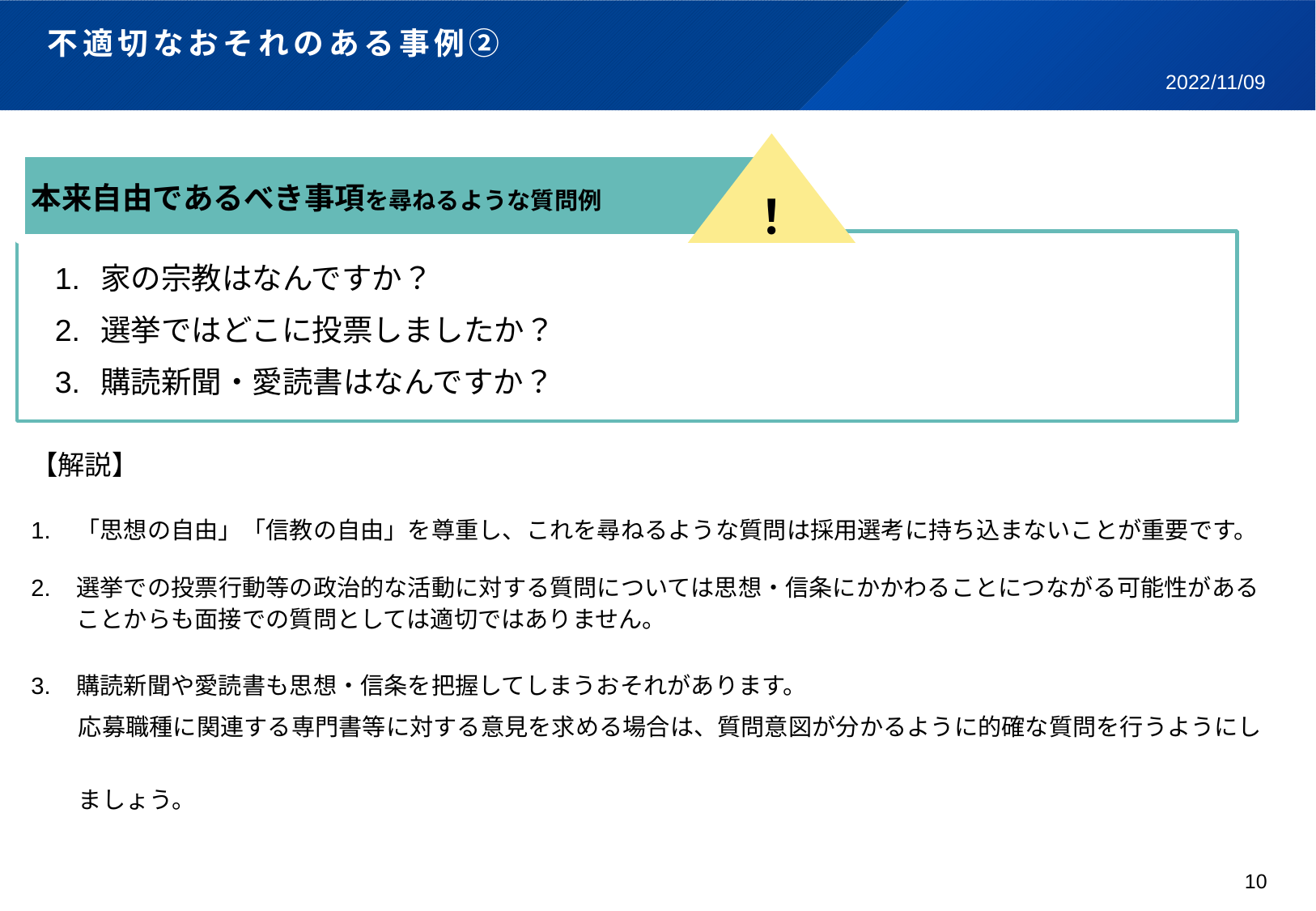

# 不適切なおそれのある事例②
2022/11/09
！
本来自由であるべき事項を尋ねるような質問例
家の宗教はなんですか？
選挙ではどこに投票しましたか？
購読新聞・愛読書はなんですか？
【解説】
「思想の自由」「信教の自由」を尊重し、これを尋ねるような質問は採用選考に持ち込まないことが重要です。

選挙での投票行動等の政治的な活動に対する質問については思想・信条にかかわることにつながる可能性があることからも面接での質問としては適切ではありません。

購読新聞や愛読書も思想・信条を把握してしまうおそれがあります。
　　応募職種に関連する専門書等に対する意見を求める場合は、質問意図が分かるように的確な質問を行うようにし
　　ましょう。
10